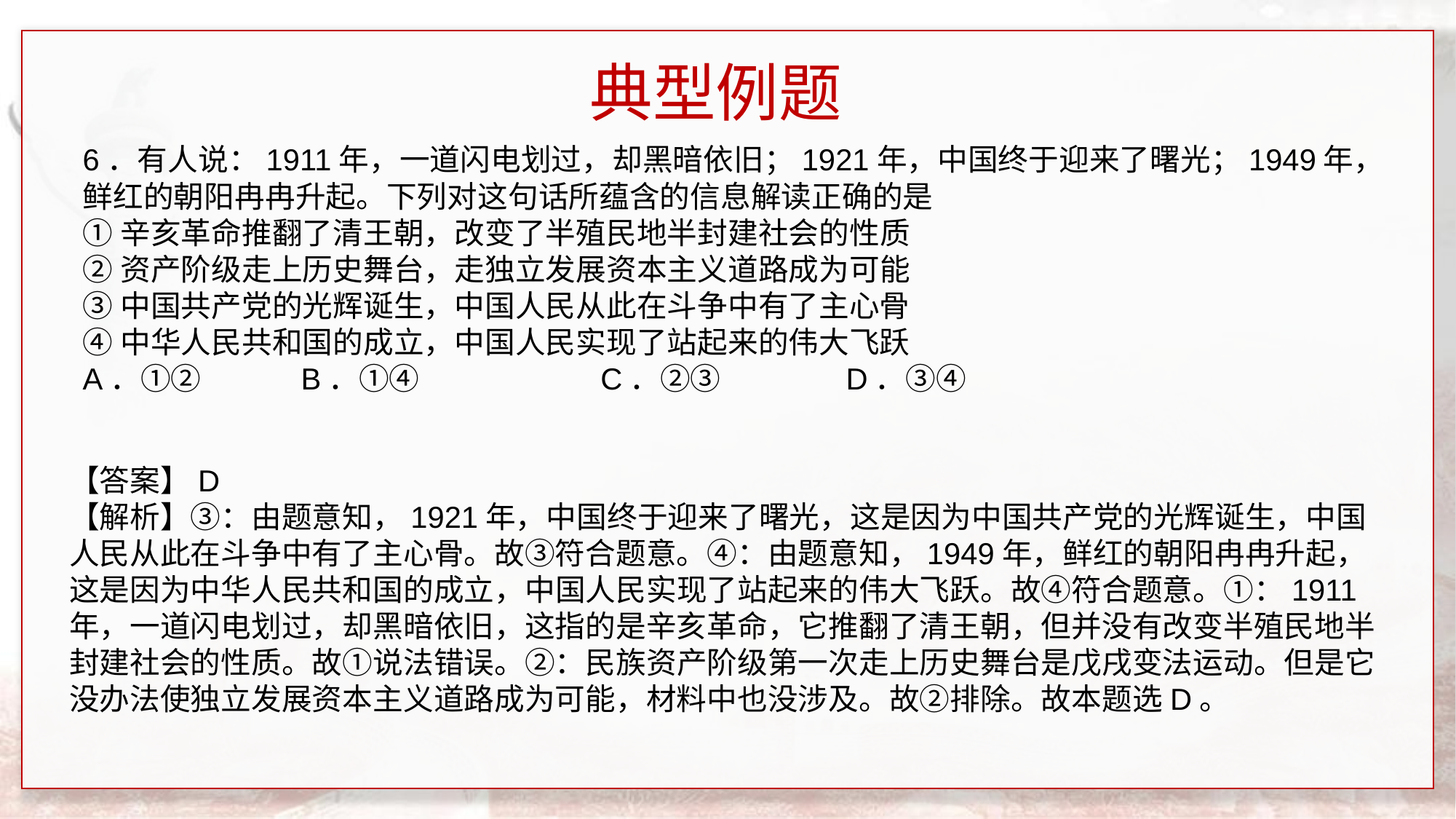

典型例题
6．有人说：1911年，一道闪电划过，却黑暗依旧；1921年，中国终于迎来了曙光；1949年，鲜红的朝阳冉冉升起。下列对这句话所蕴含的信息解读正确的是
①辛亥革命推翻了清王朝，改变了半殖民地半封建社会的性质
②资产阶级走上历史舞台，走独立发展资本主义道路成为可能
③中国共产党的光辉诞生，中国人民从此在斗争中有了主心骨
④中华人民共和国的成立，中国人民实现了站起来的伟大飞跃
A．①②	B．①④	           C．②③	               D．③④
【答案】D
【解析】③：由题意知，1921年，中国终于迎来了曙光，这是因为中国共产党的光辉诞生，中国人民从此在斗争中有了主心骨。故③符合题意。④：由题意知，1949年，鲜红的朝阳冉冉升起，这是因为中华人民共和国的成立，中国人民实现了站起来的伟大飞跃。故④符合题意。①：1911年，一道闪电划过，却黑暗依旧，这指的是辛亥革命，它推翻了清王朝，但并没有改变半殖民地半封建社会的性质。故①说法错误。②：民族资产阶级第一次走上历史舞台是戊戌变法运动。但是它没办法使独立发展资本主义道路成为可能，材料中也没涉及。故②排除。故本题选D。